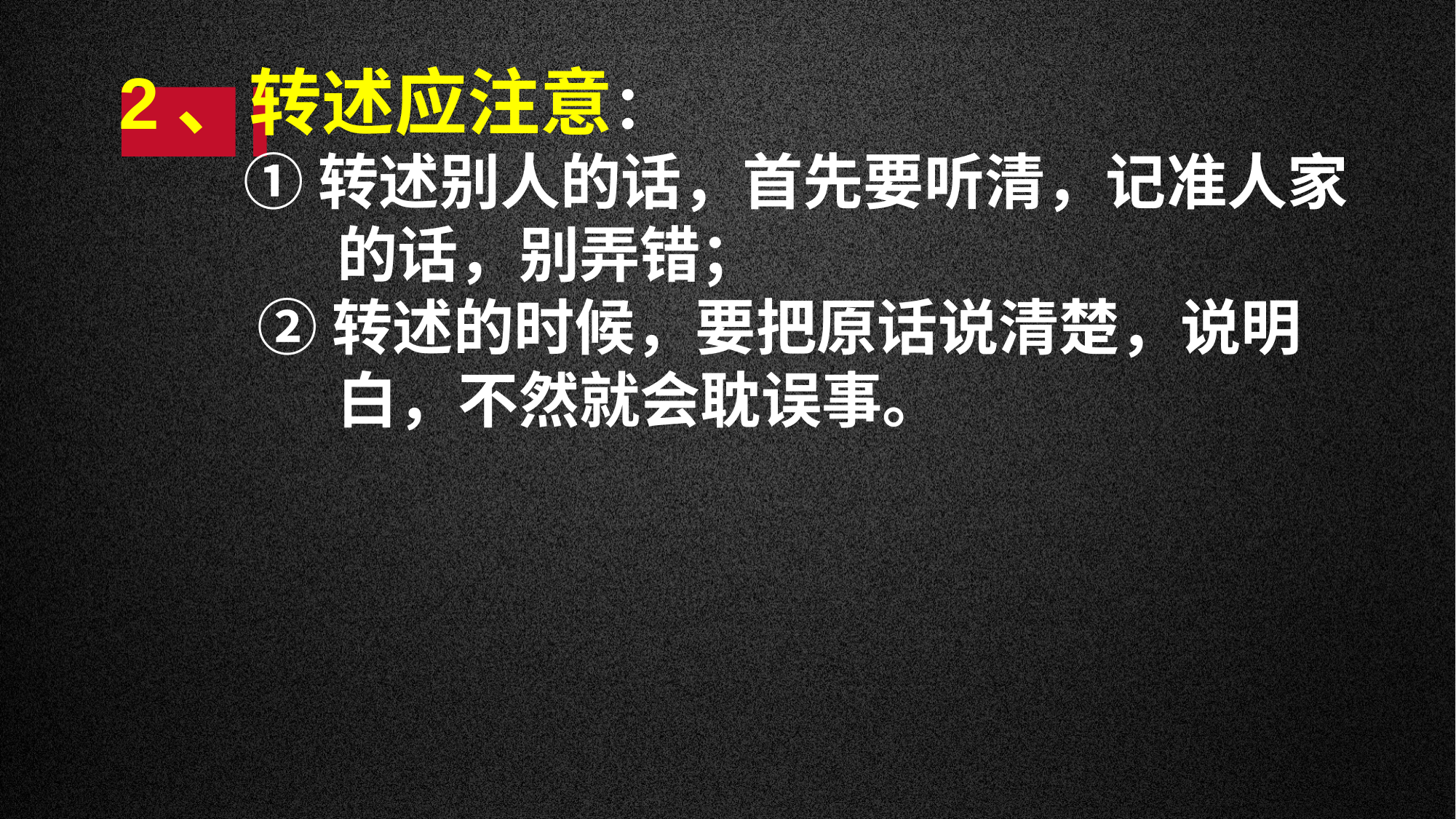

2、转述应注意：
         ①转述别人的话，首先要听清，记准人家		的话，别弄错；
          ②转述的时候，要把原话说清楚，说明			白，不然就会耽误事。